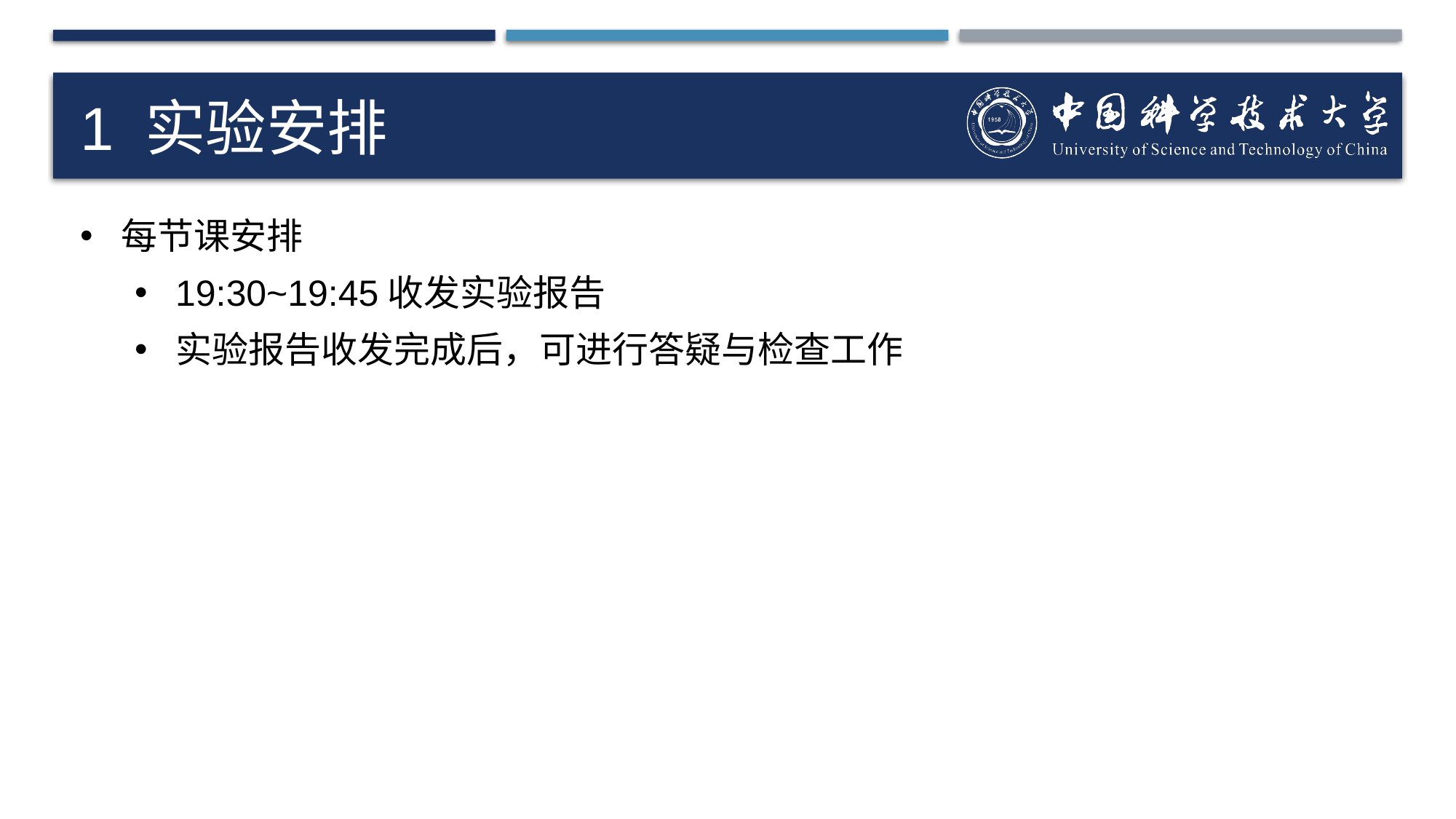

# 1 实验安排
每节课安排
19:30~19:45收发实验报告
实验报告收发完成后，可进行答疑与检查工作